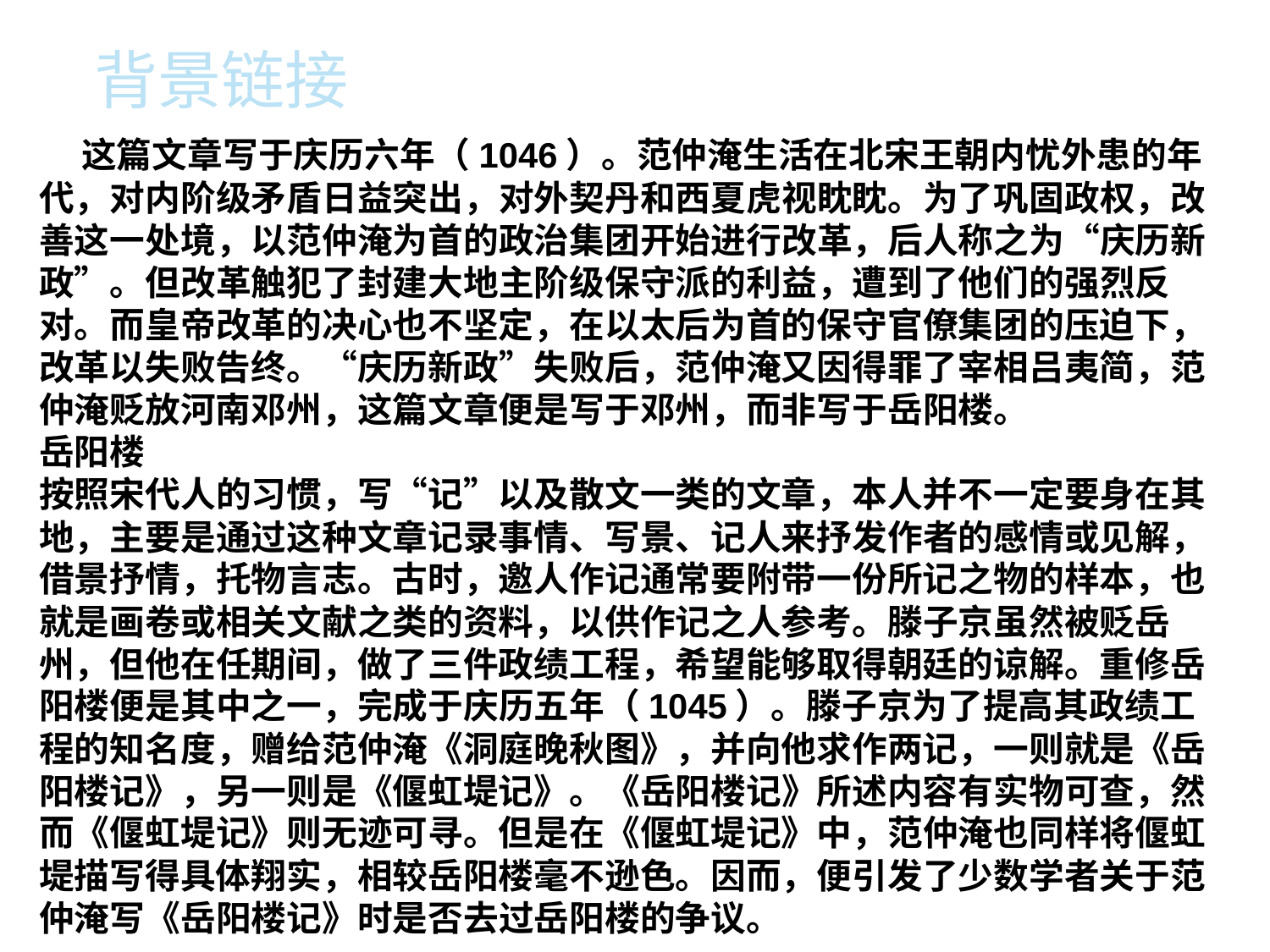

背景链接
　这篇文章写于庆历六年（1046）。范仲淹生活在北宋王朝内忧外患的年代，对内阶级矛盾日益突出，对外契丹和西夏虎视眈眈。为了巩固政权，改善这一处境，以范仲淹为首的政治集团开始进行改革，后人称之为“庆历新政”。但改革触犯了封建大地主阶级保守派的利益，遭到了他们的强烈反对。而皇帝改革的决心也不坚定，在以太后为首的保守官僚集团的压迫下，改革以失败告终。“庆历新政”失败后，范仲淹又因得罪了宰相吕夷简，范仲淹贬放河南邓州，这篇文章便是写于邓州，而非写于岳阳楼。
岳阳楼
按照宋代人的习惯，写“记”以及散文一类的文章，本人并不一定要身在其地，主要是通过这种文章记录事情、写景、记人来抒发作者的感情或见解，借景抒情，托物言志。古时，邀人作记通常要附带一份所记之物的样本，也就是画卷或相关文献之类的资料，以供作记之人参考。滕子京虽然被贬岳州，但他在任期间，做了三件政绩工程，希望能够取得朝廷的谅解。重修岳阳楼便是其中之一，完成于庆历五年（1045）。滕子京为了提高其政绩工程的知名度，赠给范仲淹《洞庭晚秋图》，并向他求作两记，一则就是《岳阳楼记》，另一则是《偃虹堤记》。《岳阳楼记》所述内容有实物可查，然而《偃虹堤记》则无迹可寻。但是在《偃虹堤记》中，范仲淹也同样将偃虹堤描写得具体翔实，相较岳阳楼毫不逊色。因而，便引发了少数学者关于范仲淹写《岳阳楼记》时是否去过岳阳楼的争议。